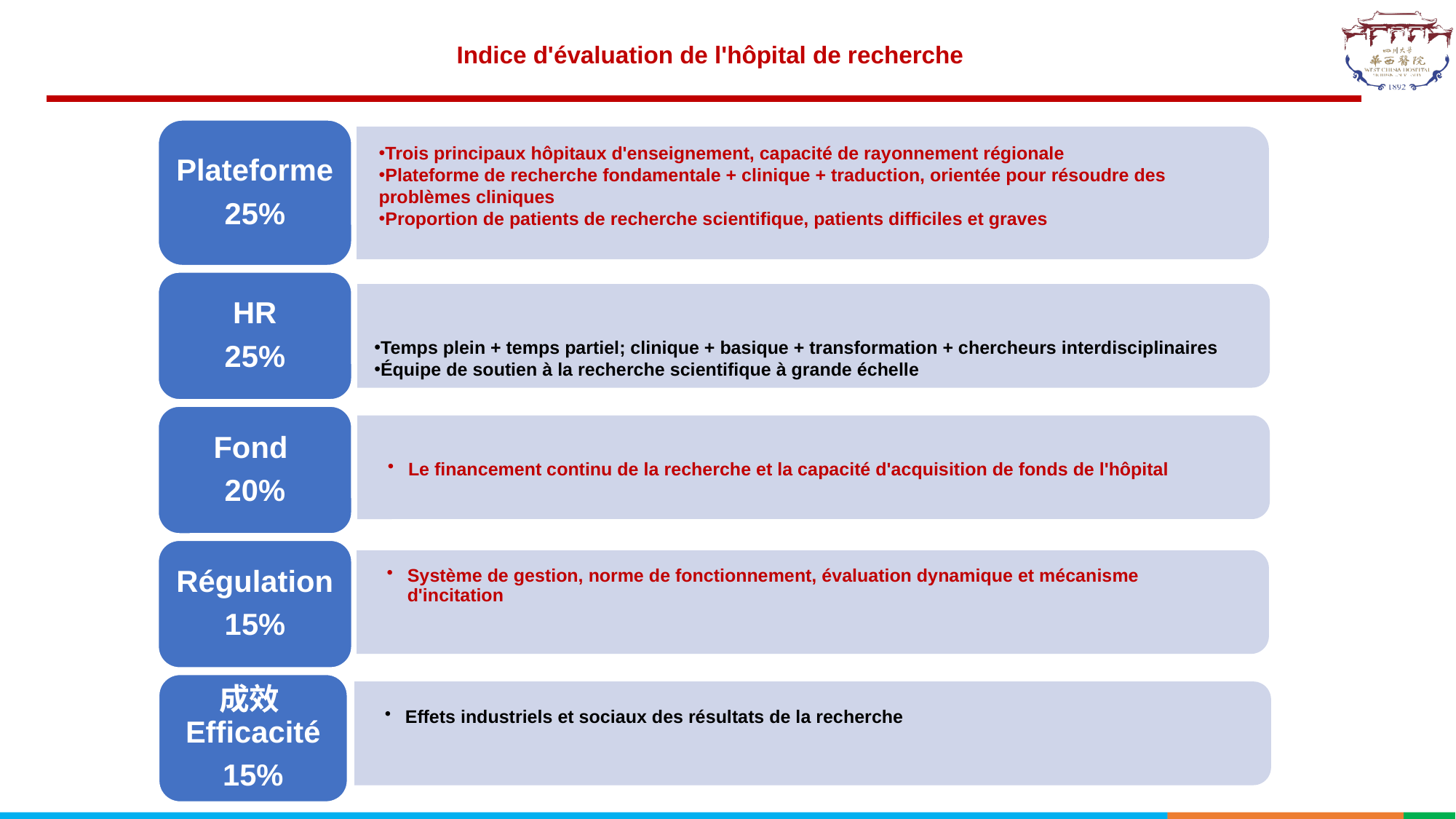

# Indice d'évaluation de l'hôpital de recherche

Plateforme
25%

Trois principaux hôpitaux d'enseignement, capacité de rayonnement régionale
Plateforme de recherche fondamentale + clinique + traduction, orientée pour résoudre des problèmes cliniques
Proportion de patients de recherche scientifique, patients difficiles et graves

HR
25%

Temps plein + temps partiel; clinique + basique + transformation + chercheurs interdisciplinaires
Équipe de soutien à la recherche scientifique à grande échelle

Fond
20%

Le financement continu de la recherche et la capacité d'acquisition de fonds de l'hôpital

Régulation
15%

Système de gestion, norme de fonctionnement, évaluation dynamique et mécanisme d'incitation

成效Efficacité
15%

Effets industriels et sociaux des résultats de la recherche